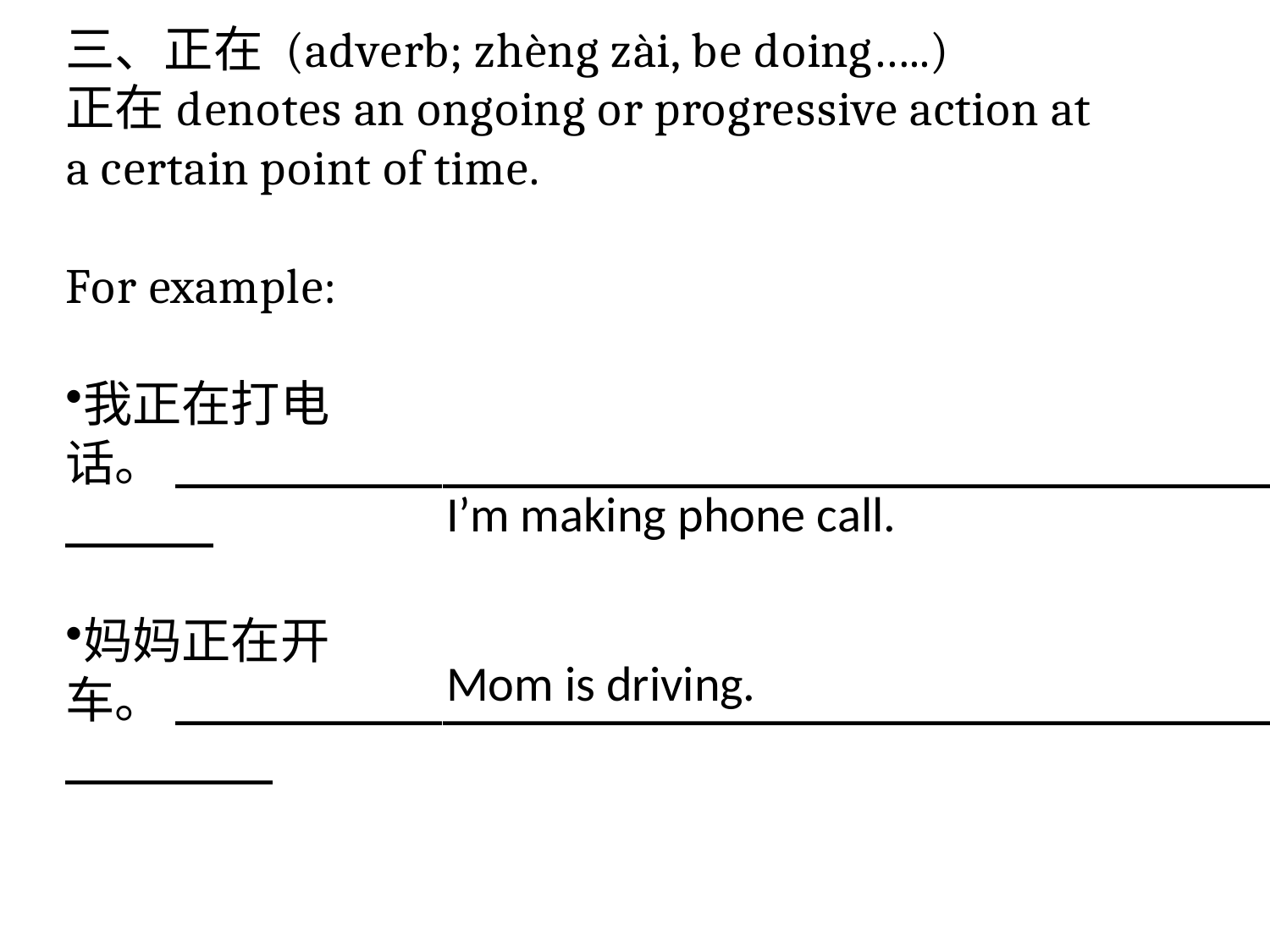

三、正在 (adverb; zhèng zài, be doing…..)
正在denotes an ongoing or progressive action at
a certain point of time.

For example:

我正在打电话。___________________________________________

妈妈正在开车。_____________________________________________
I’m making phone call.
Mom is driving.